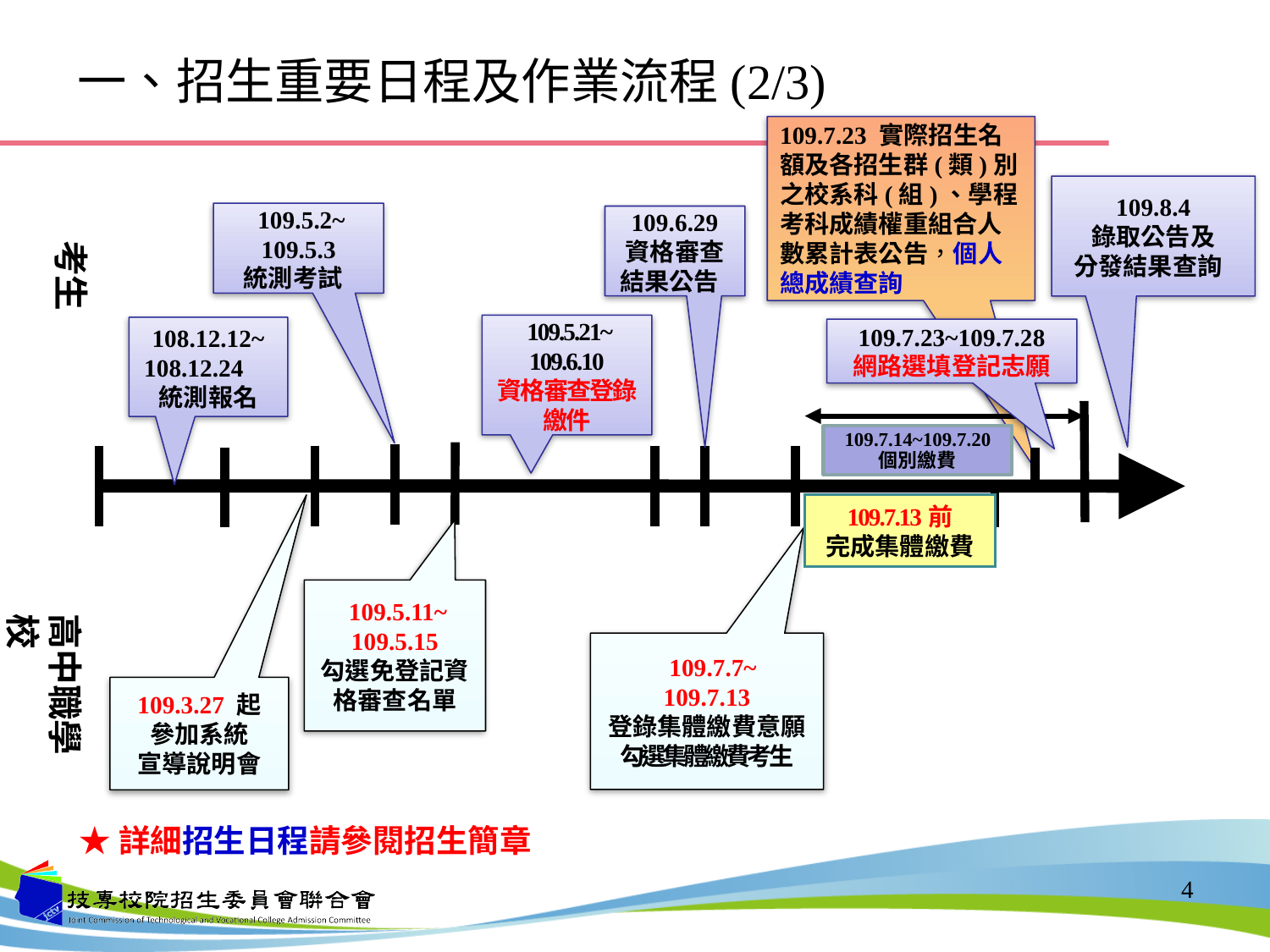

# 一、招生重要日程及作業流程(2/3)
109.7.23 實際招生名額及各招生群(類)別之校系科(組)、學程考科成績權重組合人數累計表公告，個人總成績查詢
109.8.4
錄取公告及
分發結果查詢
 109.5.2~
109.5.3
統測考試
109.6.29
資格審查
結果公告
考生
 109.5.21~
109.6.10
資格審查登錄繳件
108.12.12~
 108.12.24
統測報名
109.7.23~109.7.28
網路選填登記志願
109.7.14~109.7.20
個別繳費
109.7.13前
完成集體繳費
 109.5.11~
109.5.15
勾選免登記資格審查名單
高中職學校
  109.7.7~
109.7.13
登錄集體繳費意願
勾選集體繳費考生
109.3.27 起
參加系統
宣導說明會
★詳細招生日程請參閱招生簡章
4